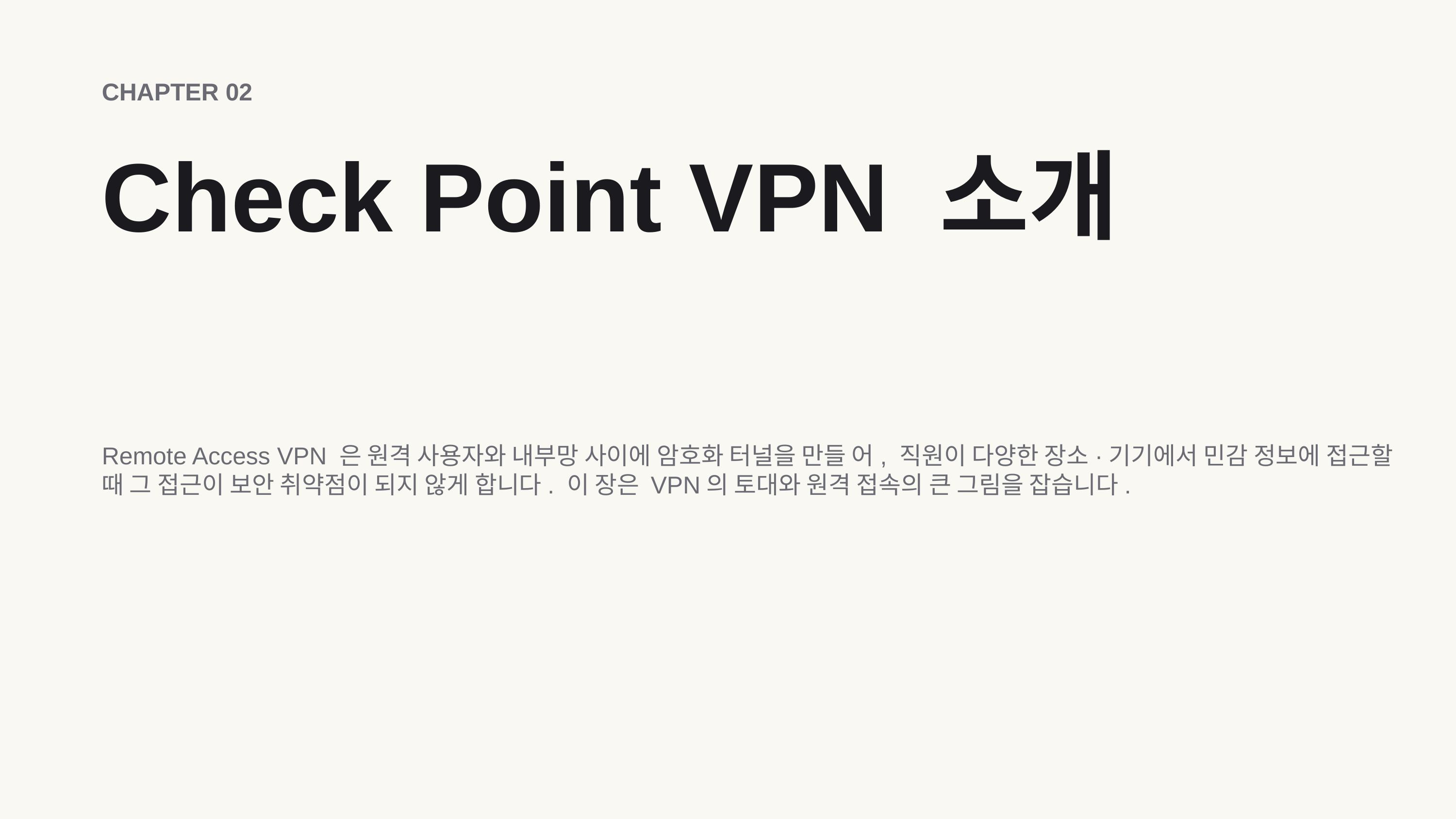

CHAPTER 02
Check Point VPN 소개
Remote Access VPN 은 원격 사용자와 내부망 사이에 암호화 터널을 만들 어, 직원이 다양한 장소·기기에서 민감 정보에 접근할 때 그 접근이 보안 취약점이 되지 않게 합니다. 이 장은 VPN의 토대와 원격 접속의 큰 그림을 잡습니다.